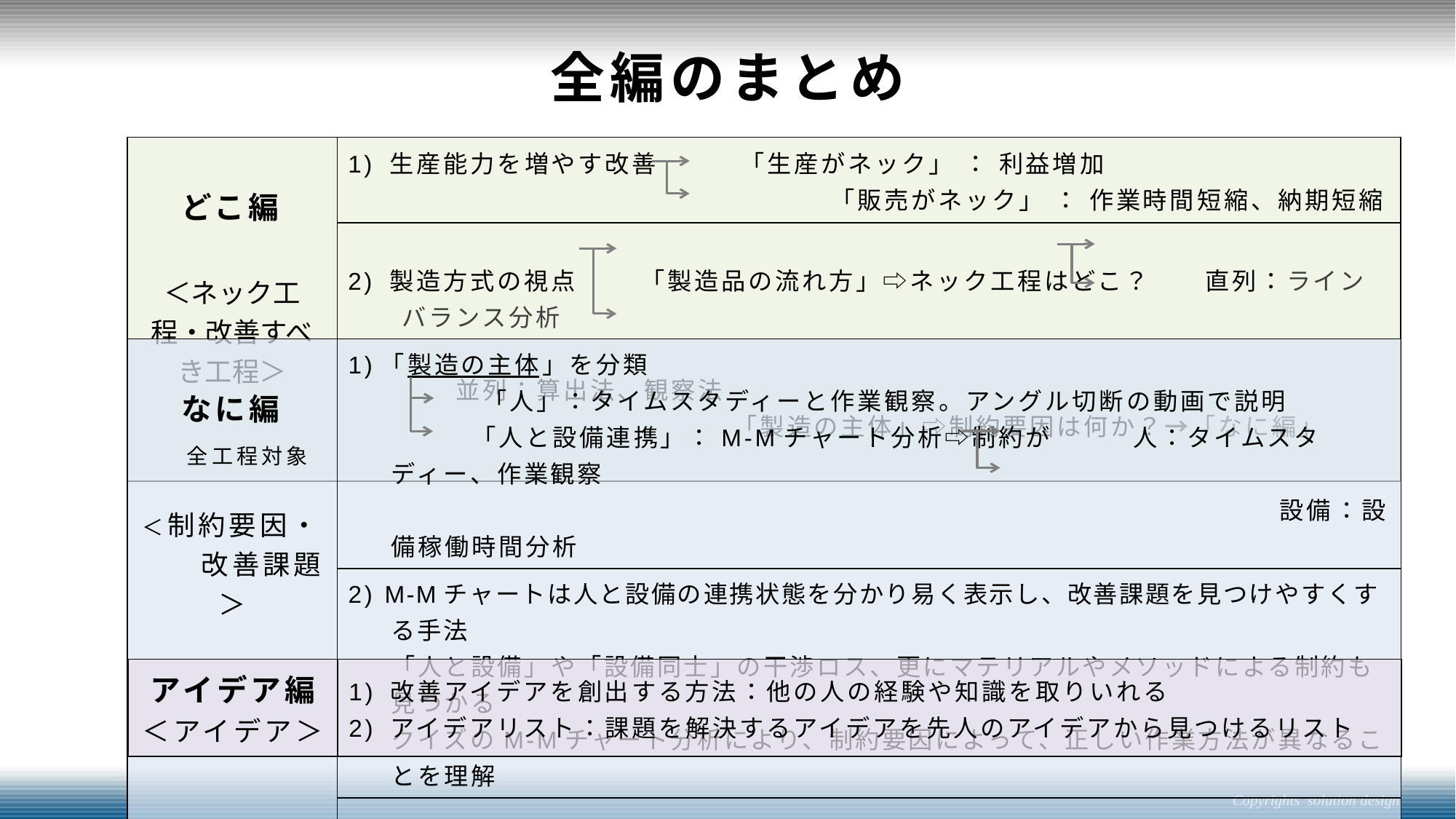

# 全編のまとめ
| どこ編 ＜ネック工程・改善すべき工程＞ | 1) 生産能力を増やす改善　　　「生産がネック」 ： 利益増加 　　　　　　　　　　　　　　　　 「販売がネック」 ： 作業時間短縮、納期短縮 |
| --- | --- |
|  | 2) 製造方式の視点　　 「製造品の流れ方」⇨ネック工程はどこ？　　直列：ラインバランス分析 　　　　　　　　　　　　　　　　　　　　　　　　　　　　　　　　　　　　　　　　並列：算出法、観察法 　　　　　　　　　　　　　　 「製造の主体」⇨制約要因は何か？→「なに編」 |

| なに編 　全工程対象 ＜制約要因・　　改善課題＞ | 1)「製造の主体」を分類 　　　　　「人」：タイムスタディーと作業観察。アングル切断の動画で説明 　　　「人と設備連携」：M-Mチャート分析⇨制約が　　　人：タイムスタディー、作業観察　 　　　　　　　　　　　　　　　　　　　　　　　　　　　　　　　　　　 設備：設備稼働時間分析 |
| --- | --- |
|  | 2) M-Mチャートは人と設備の連携状態を分かり易く表示し、改善課題を見つけやすくする手法 「人と設備」や「設備同士」の干渉ロス、更にマテリアルやメソッドによる制約も見つかる クイズのM-Mチャート分析により、制約要因によって、正しい作業方法が異なることを理解 |
|  | 3) 設備稼働時間分析 |

| アイデア編 ＜アイデア＞ | 1) 改善アイデアを創出する方法：他の人の経験や知識を取りいれる 2) アイデアリスト：課題を解決するアイデアを先人のアイデアから見つけるリスト |
| --- | --- |